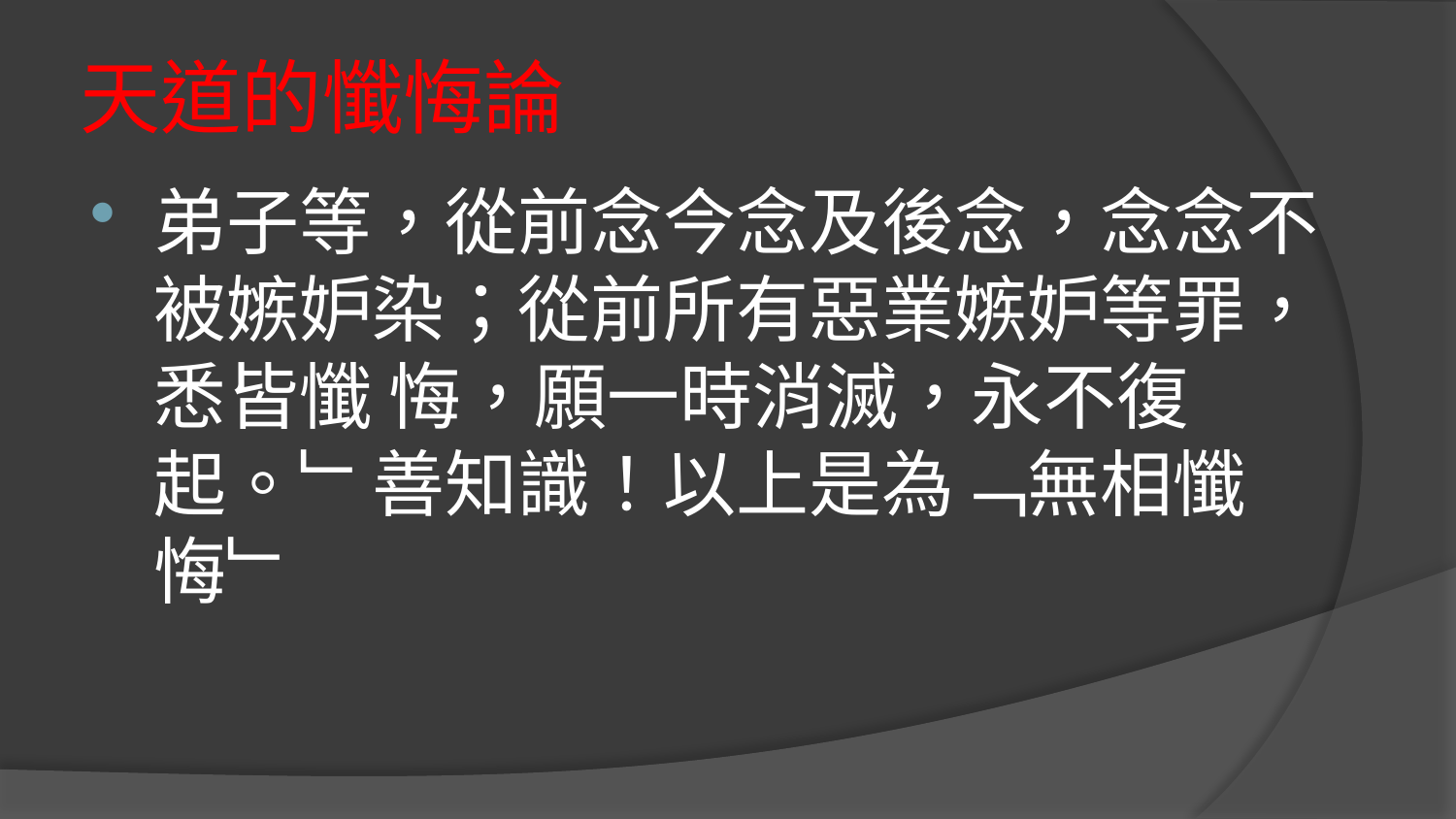

# 天道的懺悔論
弟子等，從前念今念及後念，念念不被嫉妒染；從前所有惡業嫉妒等罪，悉皆懺 悔，願一時消滅，永不復起。﹂善知識！以上是為﹁無相懺悔﹂